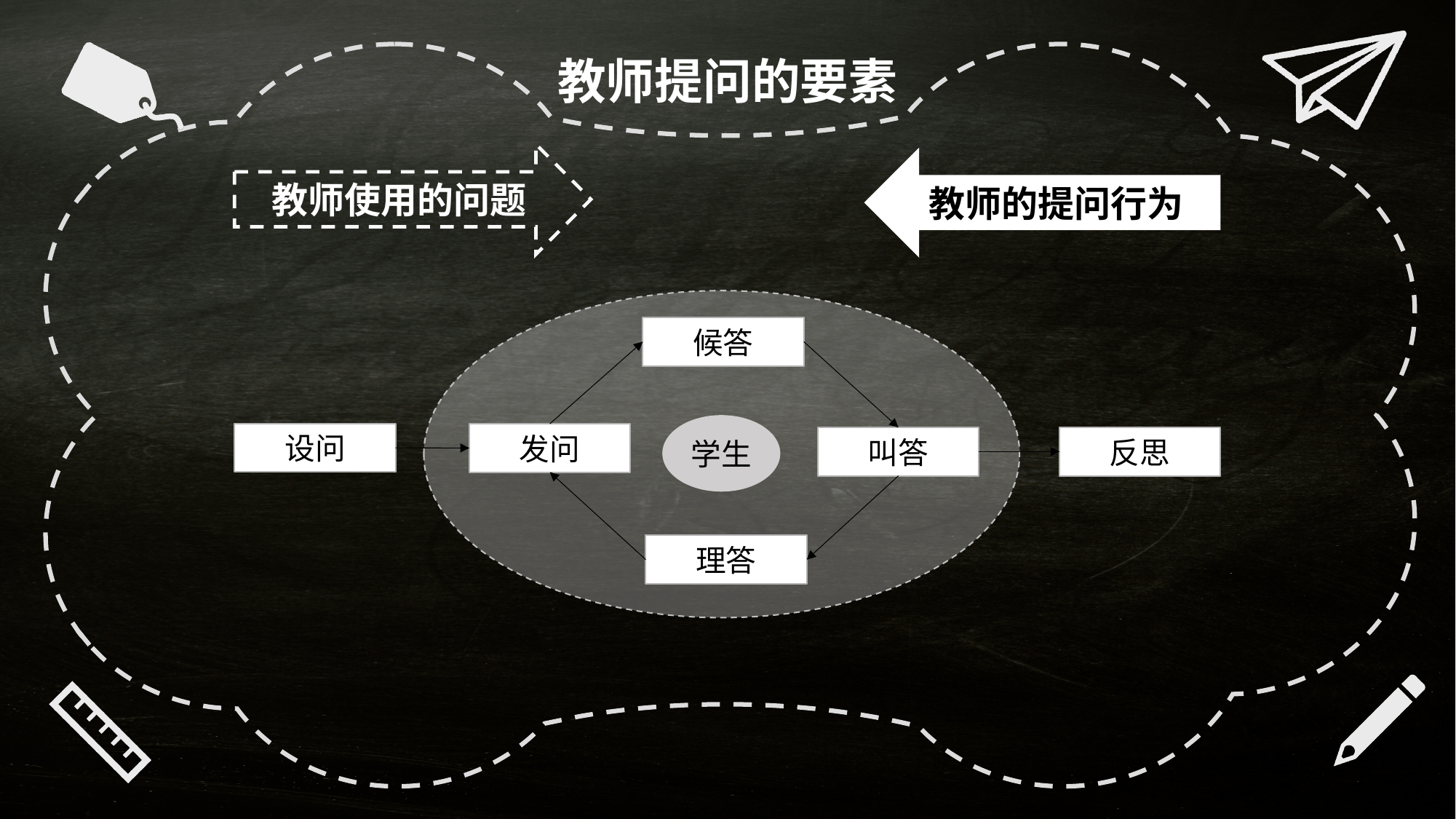

教师提问的要素
教师使用的问题
教师的提问行为

候答
学生
设问
发问
叫答
反思
理答